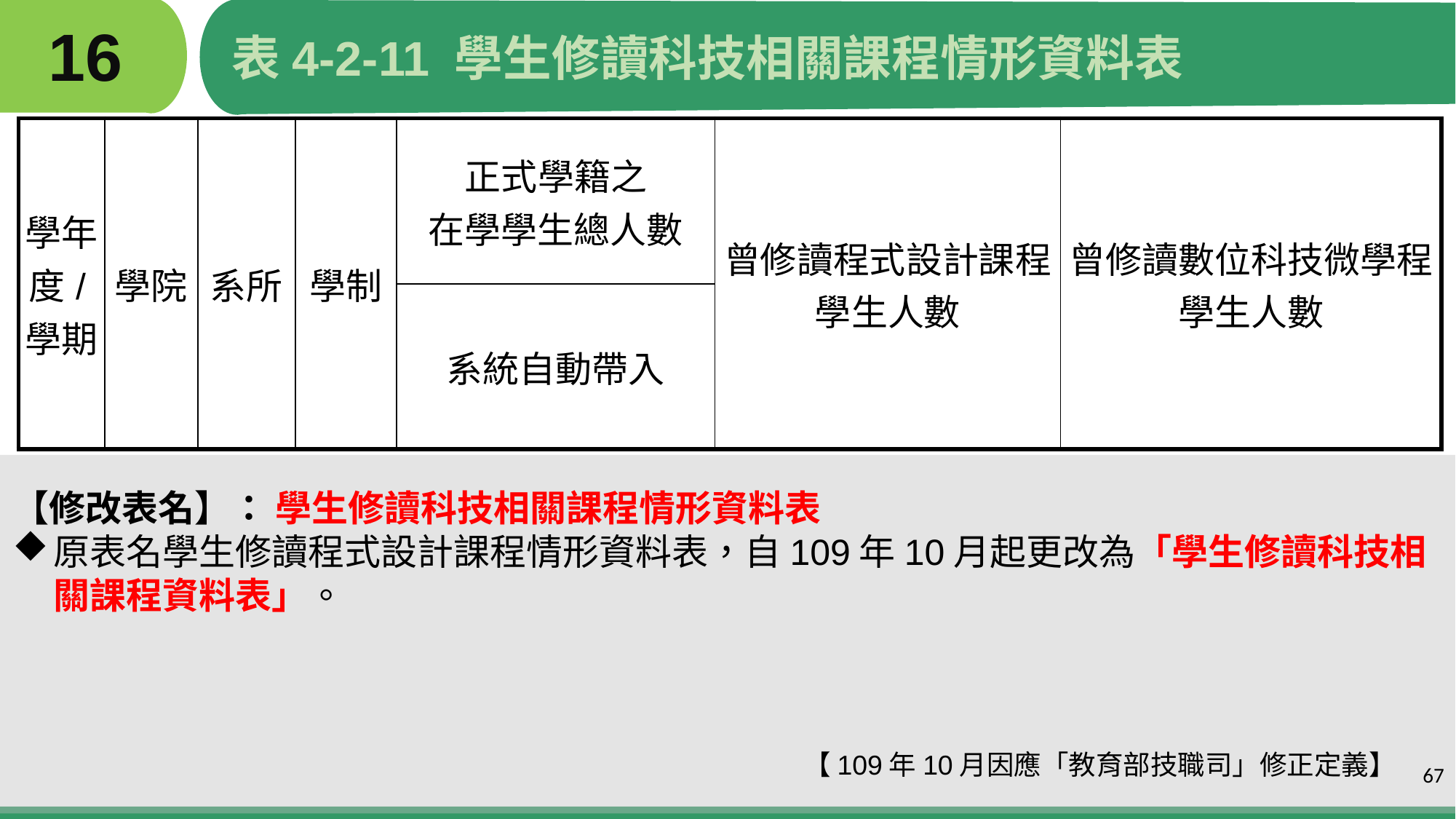

# 16
表4-2-11 學生修讀科技相關課程情形資料表
| 學年度/學期 | 學院 | 系所 | 學制 | 正式學籍之 在學學生總人數 | 曾修讀程式設計課程 學生人數 | 曾修讀數位科技微學程學生人數 |
| --- | --- | --- | --- | --- | --- | --- |
|  |  |  |  | 系統自動帶入 |  |  |
【修改表名】： 學生修讀科技相關課程情形資料表
原表名學生修讀程式設計課程情形資料表，自109年10月起更改為「學生修讀科技相關課程資料表」。

                                                                                                                       【109年10月因應「教育部技職司」修正定義】

67